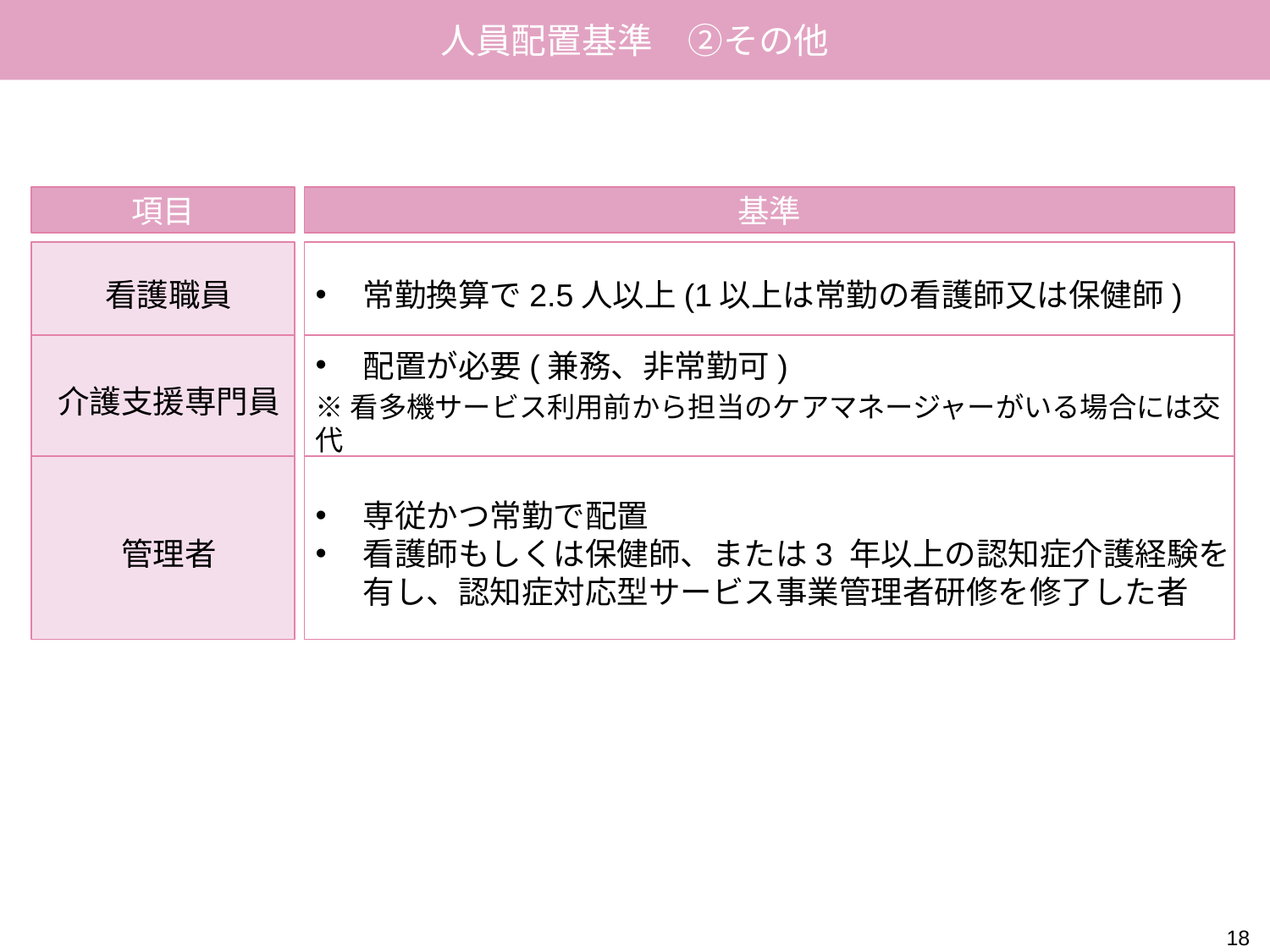

推奨
人員配置基準　②その他
項目
基準
看護職員
常勤換算で2.5人以上(1以上は常勤の看護師又は保健師)
介護支援専門員
配置が必要(兼務、非常勤可)
※看多機サービス利用前から担当のケアマネージャーがいる場合には交代
管理者
専従かつ常勤で配置
看護師もしくは保健師、または3 年以上の認知症介護経験を有し、認知症対応型サービス事業管理者研修を修了した者
18